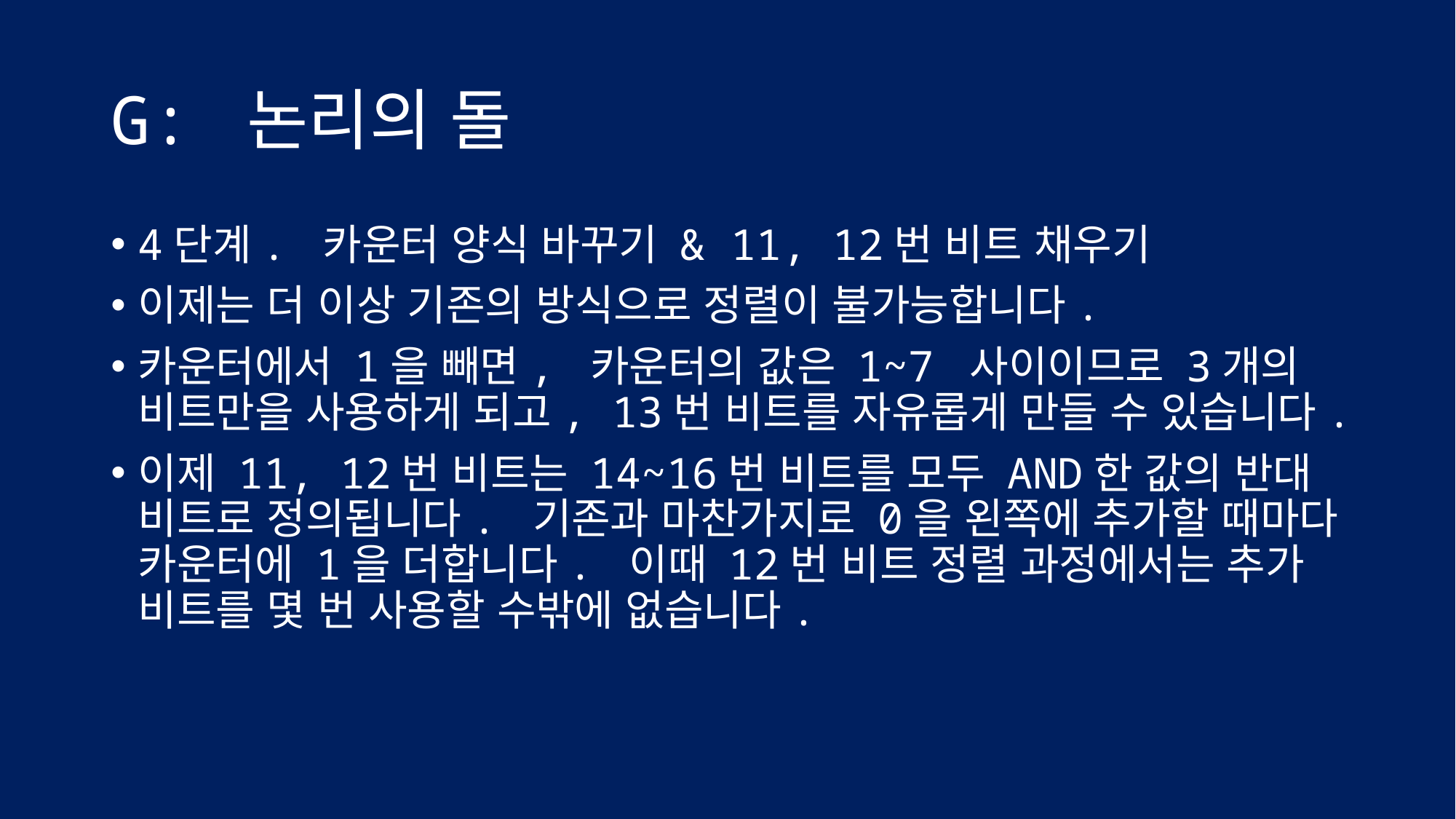

# G: 논리의 돌
4단계. 카운터 양식 바꾸기 & 11, 12번 비트 채우기
이제는 더 이상 기존의 방식으로 정렬이 불가능합니다.
카운터에서 1을 빼면, 카운터의 값은 1~7 사이이므로 3개의 비트만을 사용하게 되고, 13번 비트를 자유롭게 만들 수 있습니다.
이제 11, 12번 비트는 14~16번 비트를 모두 AND한 값의 반대 비트로 정의됩니다. 기존과 마찬가지로 0을 왼쪽에 추가할 때마다 카운터에 1을 더합니다. 이때 12번 비트 정렬 과정에서는 추가 비트를 몇 번 사용할 수밖에 없습니다.